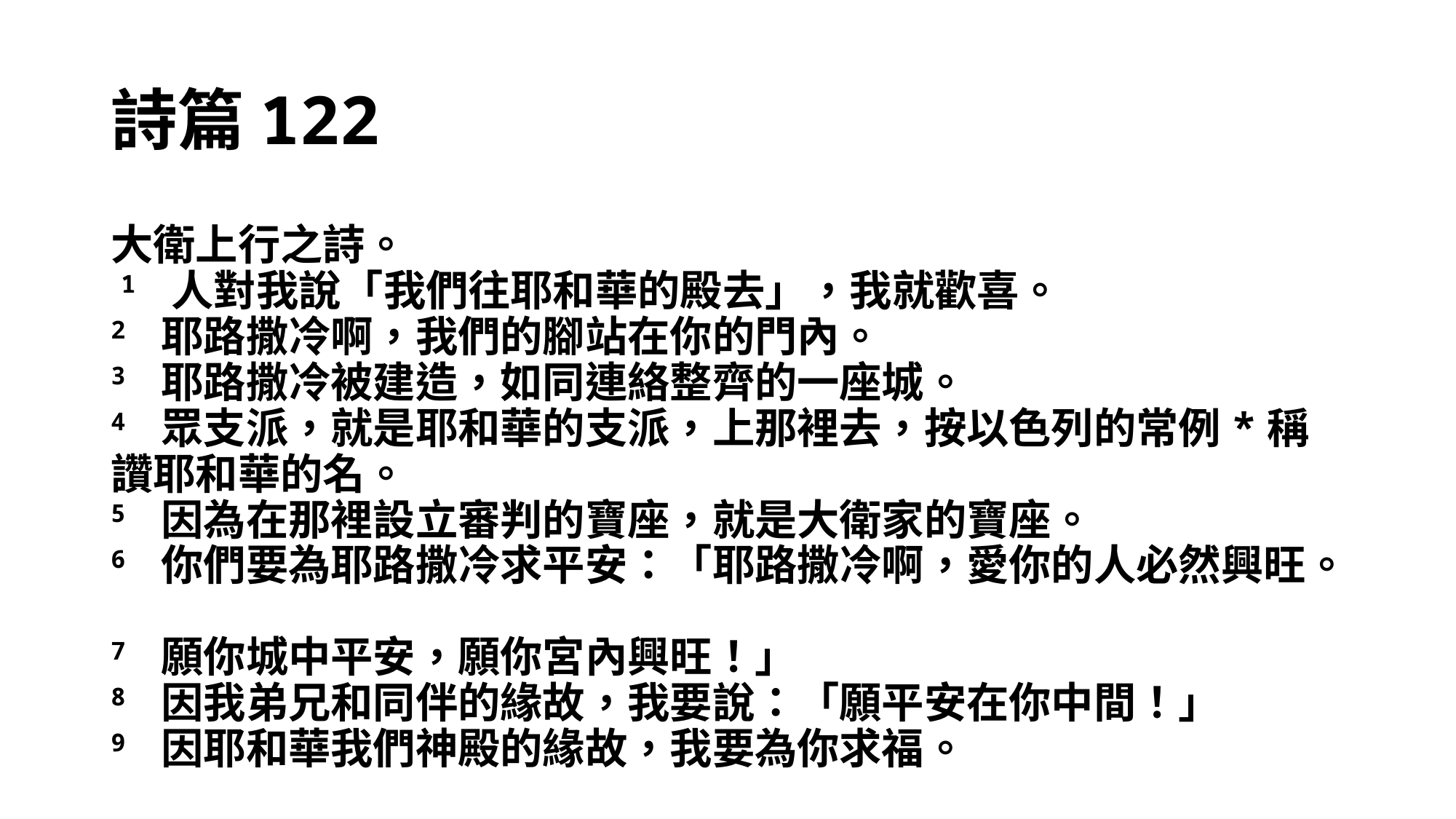

# 詩篇122
大衛上行之詩。
​1 人對我說「我們往耶和華的殿去」，我就歡喜。
2 耶路撒冷啊，我們的腳站在你的門內。
3 耶路撒冷被建造，如同連絡整齊的一座城。
4 眾支派，就是耶和華的支派，上那裡去，按以色列的常例*稱讚耶和華的名。
5 因為在那裡設立審判的寶座，就是大衛家的寶座。
6 你們要為耶路撒冷求平安：「耶路撒冷啊，愛你的人必然興旺。
7 願你城中平安，願你宮內興旺！」
8 因我弟兄和同伴的緣故，我要說：「願平安在你中間！」
9 因耶和華我們神殿的緣故，我要為你求福。